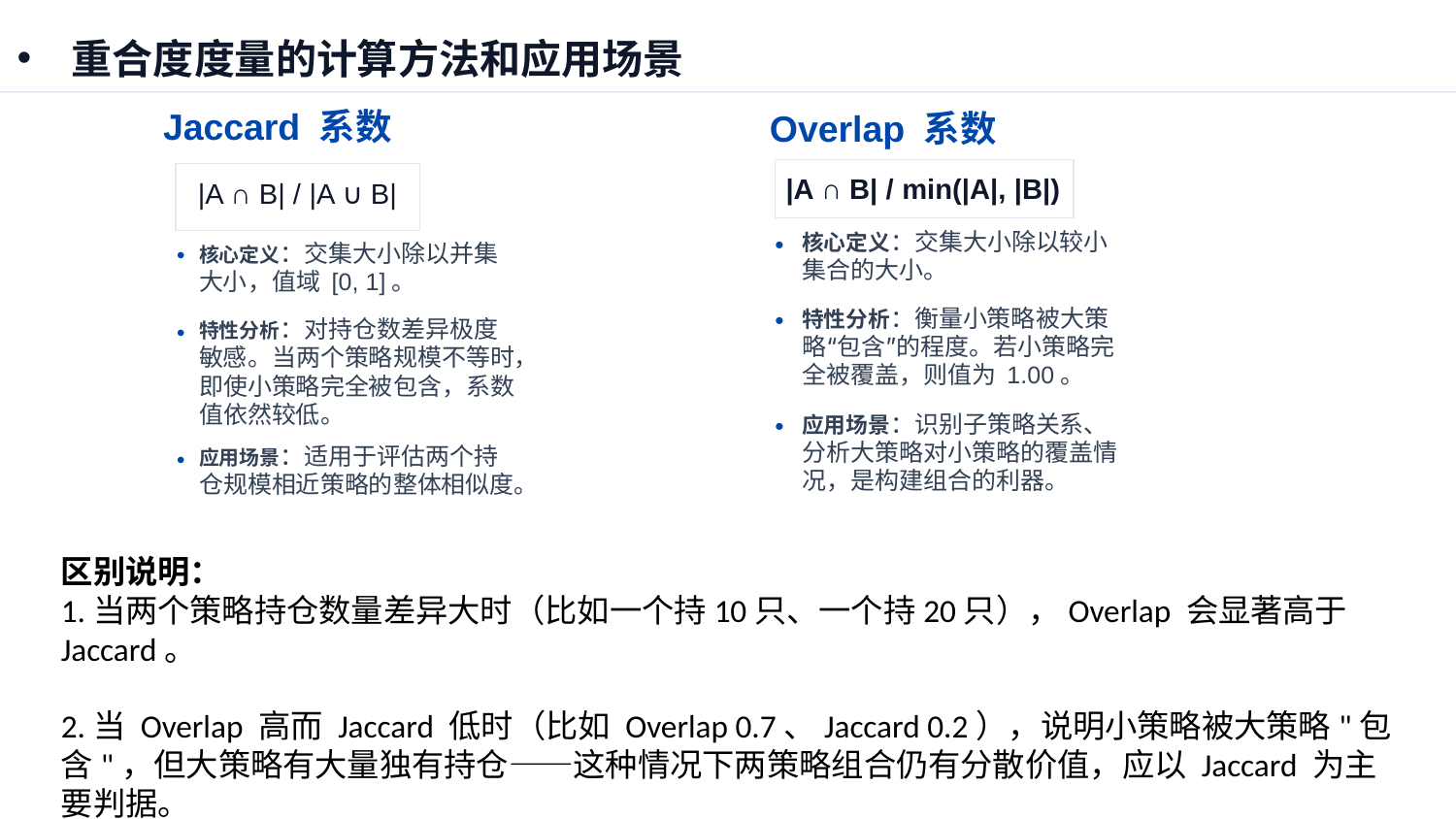

重合度度量的计算方法和应用场景

Jaccard 系数
Overlap 系数

|A ∩ B| / min(|A|, |B|)
|A ∩ B| / |A ∪ B|
核心定义：交集大小除以较小集合的大小。
•
•
核心定义：交集大小除以并集大小，值域 [0, 1]。
特性分析：衡量小策略被大策略“包含”的程度。若小策略完全被覆盖，则值为 1.00。
•
统计学意义
特性分析：对持仓数差异极度敏感。当两个策略规模不等时，即使小策略完全被包含，系数值依然较低。
•
指标类别
应用场景：识别子策略关系、分析大策略对小策略的覆盖情况，是构建组合的利器。
•
应用场景：适用于评估两个持仓规模相近策略的整体相似度。
•
区别说明：
1.当两个策略持仓数量差异大时（比如一个持10只、一个持20只），Overlap 会显著高于 Jaccard。

2.当 Overlap 高而 Jaccard 低时（比如 Overlap 0.7、Jaccard 0.2），说明小策略被大策略"包含"，但大策略有大量独有持仓——这种情况下两策略组合仍有分散价值，应以 Jaccard 为主要判据。